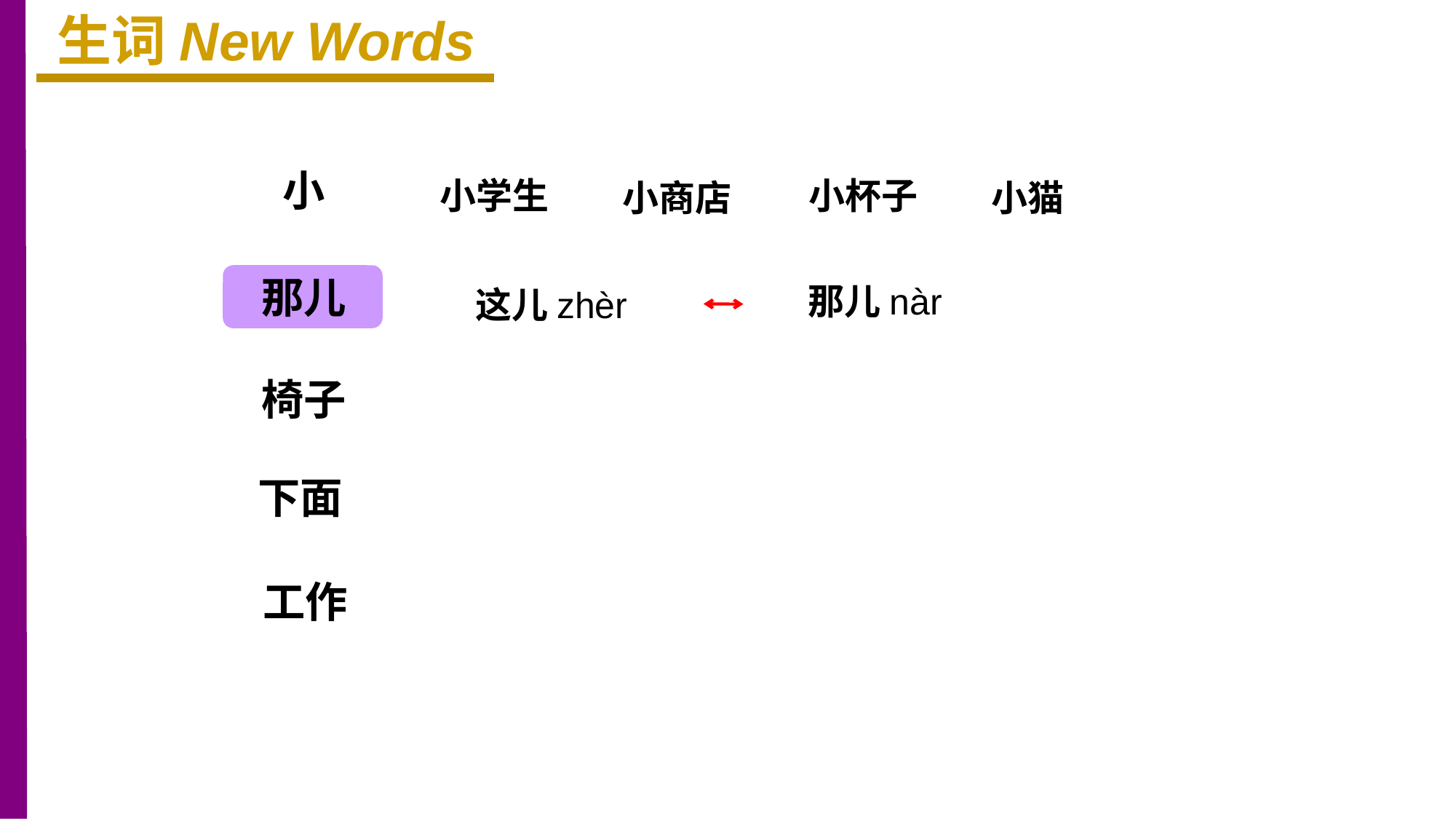

生词New Words
小
小学生
小杯子
小商店
小猫
那儿

那儿nàr
这儿zhèr
椅子
下面
工作